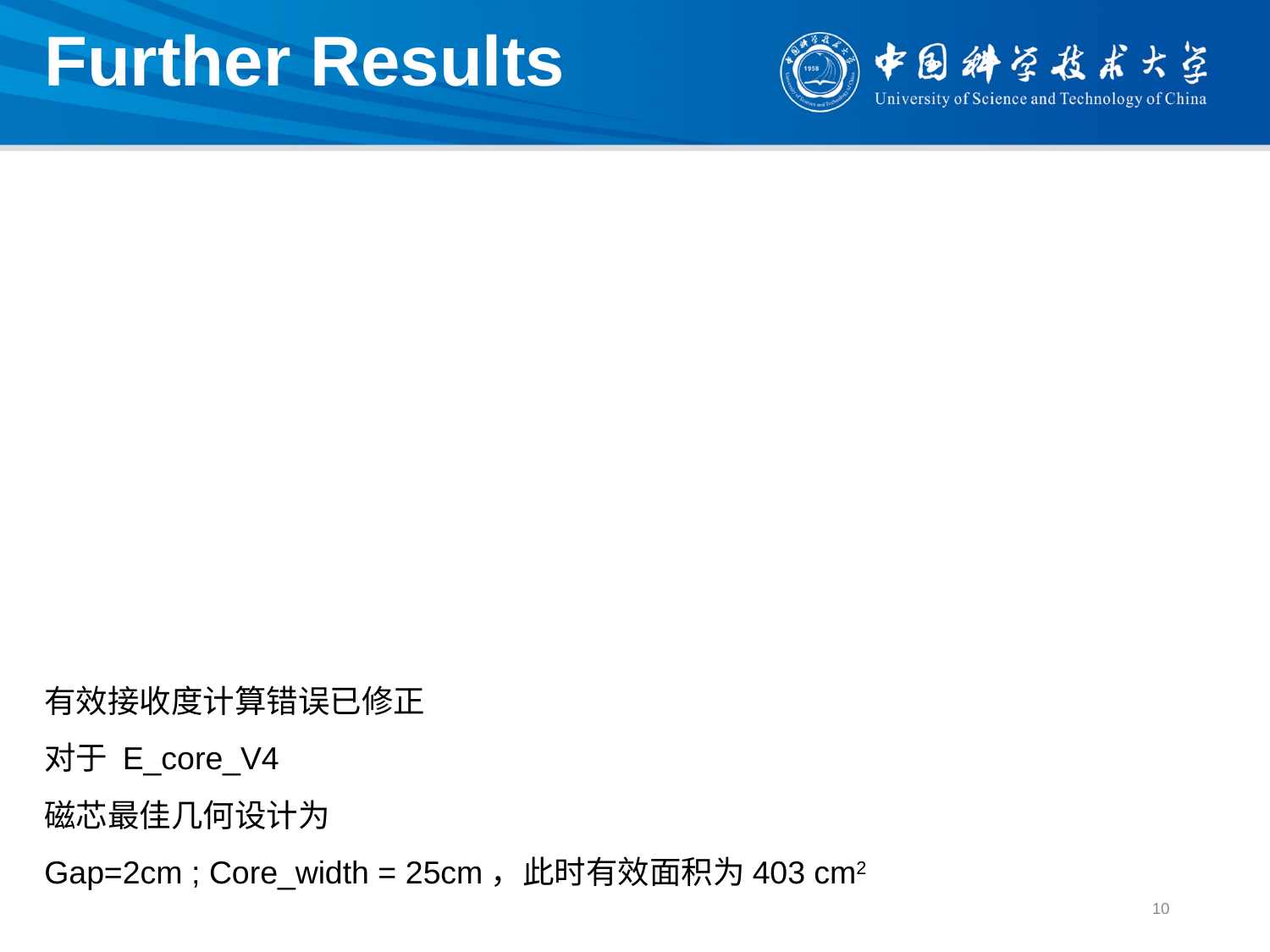

Further Results
有效接收度计算错误已修正
对于 E_core_V4
磁芯最佳几何设计为
Gap=2cm ; Core_width = 25cm，此时有效面积为403 cm2
10